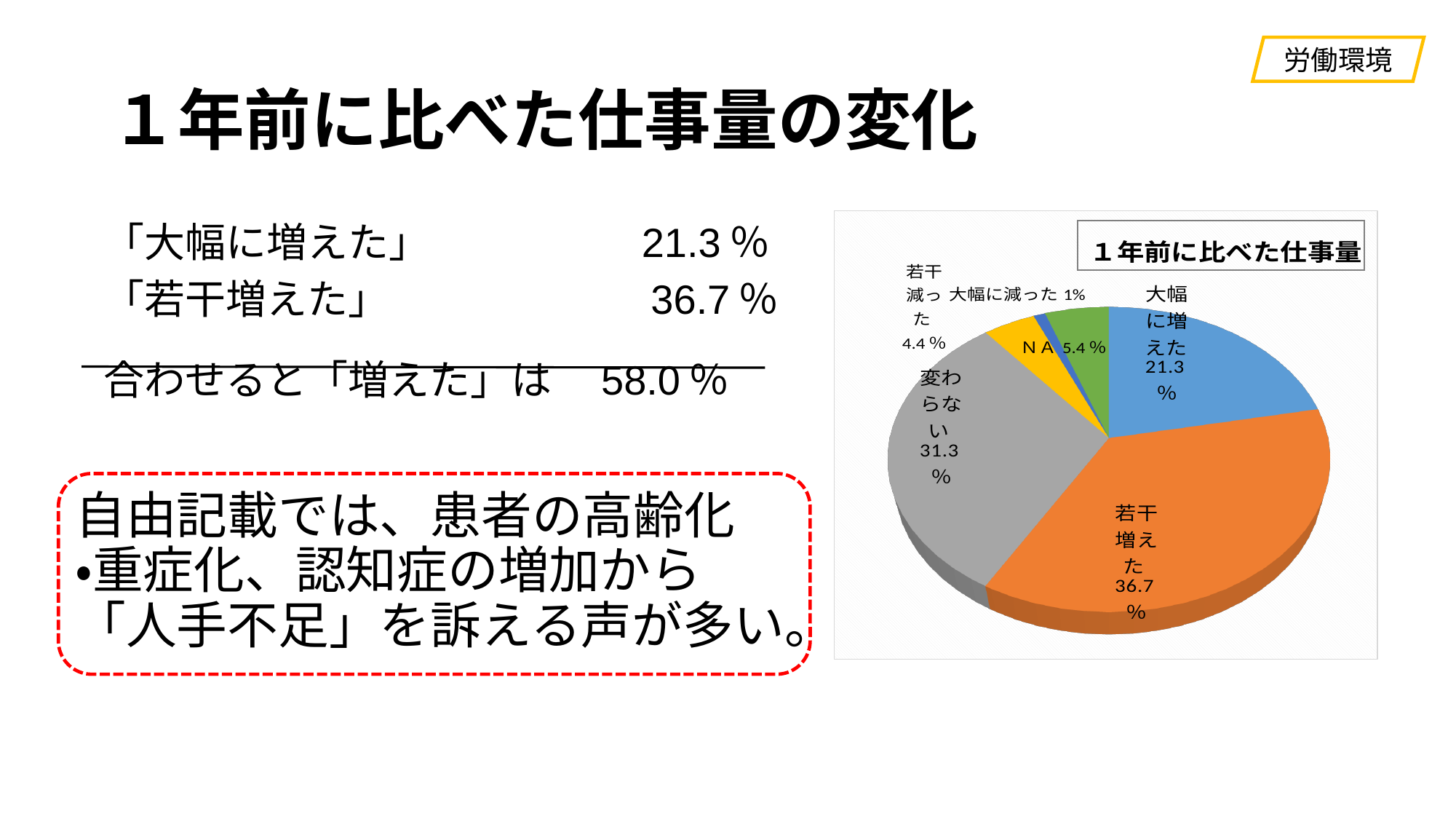

労働環境
# １年前に比べた仕事量の変化

[unsupported chart]

「大幅に増えた」　　　　　21.3％
「若干増えた」　　　　　 　36.7％

合わせると「増えた」は　58.0％

自由記載では、患者の高齢化
・重症化、認知症の増加から
「人手不足」を訴える声が多い。